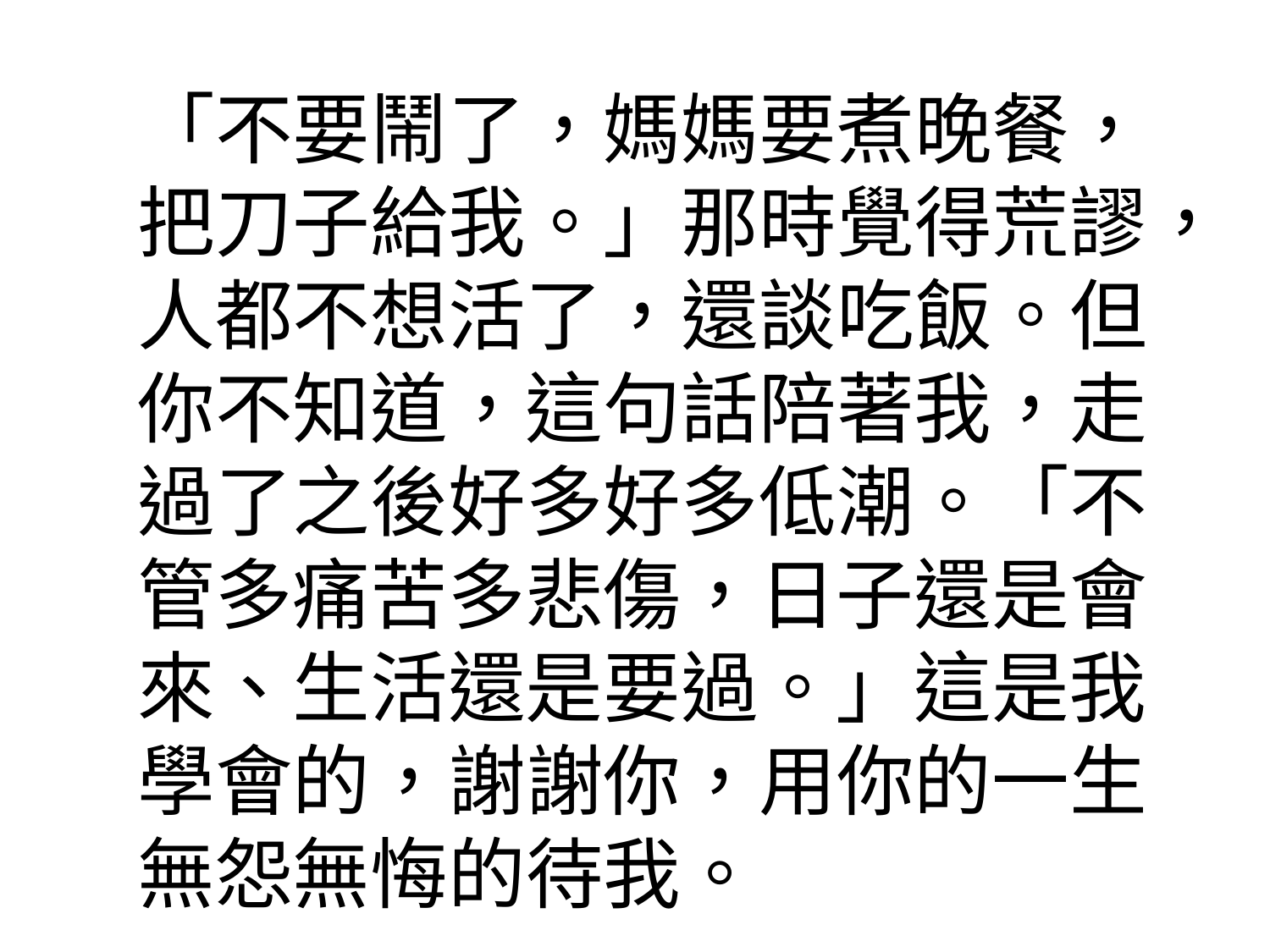

「不要鬧了，媽媽要煮晚餐，把刀子給我。」那時覺得荒謬，人都不想活了，還談吃飯。但你不知道，這句話陪著我，走過了之後好多好多低潮。「不管多痛苦多悲傷，日子還是會來、生活還是要過。」這是我學會的，謝謝你，用你的一生無怨無悔的待我。